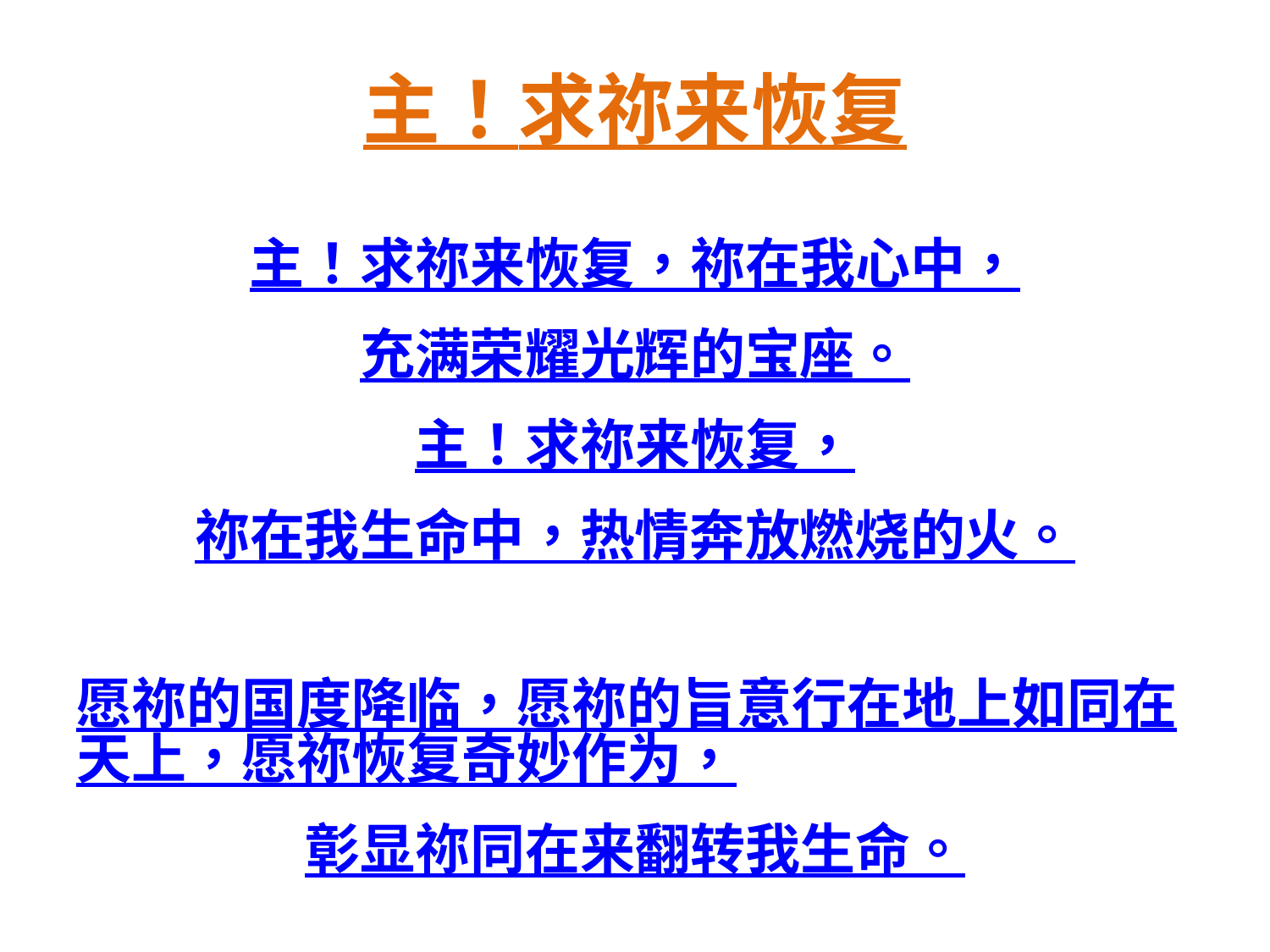

# 主！求祢来恢复
主！求祢来恢复，祢在我心中，
充满荣耀光辉的宝座。
主！求祢来恢复，
祢在我生命中，热情奔放燃烧的火。

愿祢的国度降临，愿祢的旨意行在地上如同在天上，愿祢恢复奇妙作为，
彰显祢同在来翻转我生命。